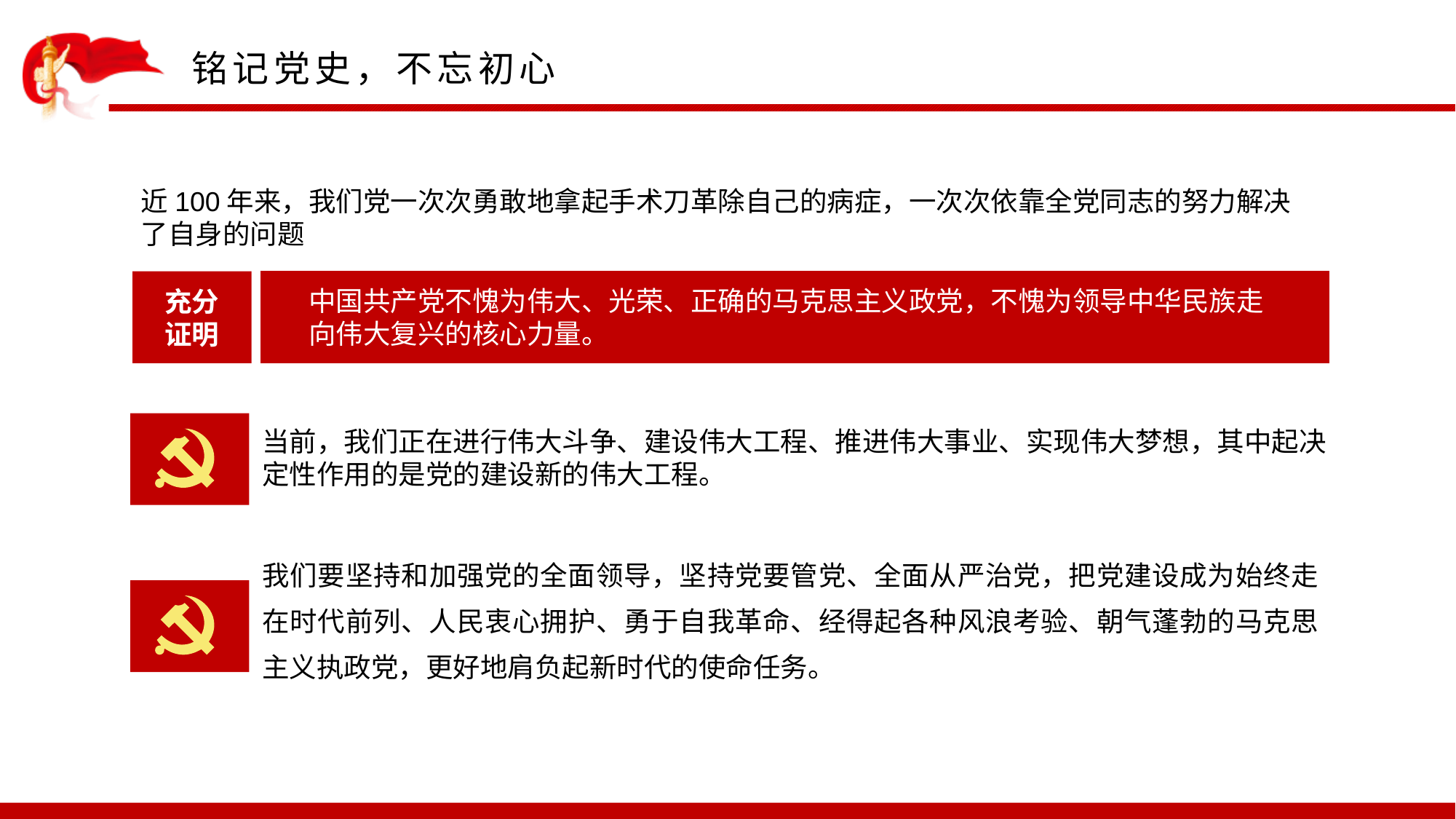

近100年来，我们党一次次勇敢地拿起手术刀革除自己的病症，一次次依靠全党同志的努力解决了自身的问题
充分
证明

中国共产党不愧为伟大、光荣、正确的马克思主义政党，不愧为领导中华民族走向伟大复兴的核心力量。

当前，我们正在进行伟大斗争、建设伟大工程、推进伟大事业、实现伟大梦想，其中起决定性作用的是党的建设新的伟大工程。
我们要坚持和加强党的全面领导，坚持党要管党、全面从严治党，把党建设成为始终走在时代前列、人民衷心拥护、勇于自我革命、经得起各种风浪考验、朝气蓬勃的马克思主义执政党，更好地肩负起新时代的使命任务。